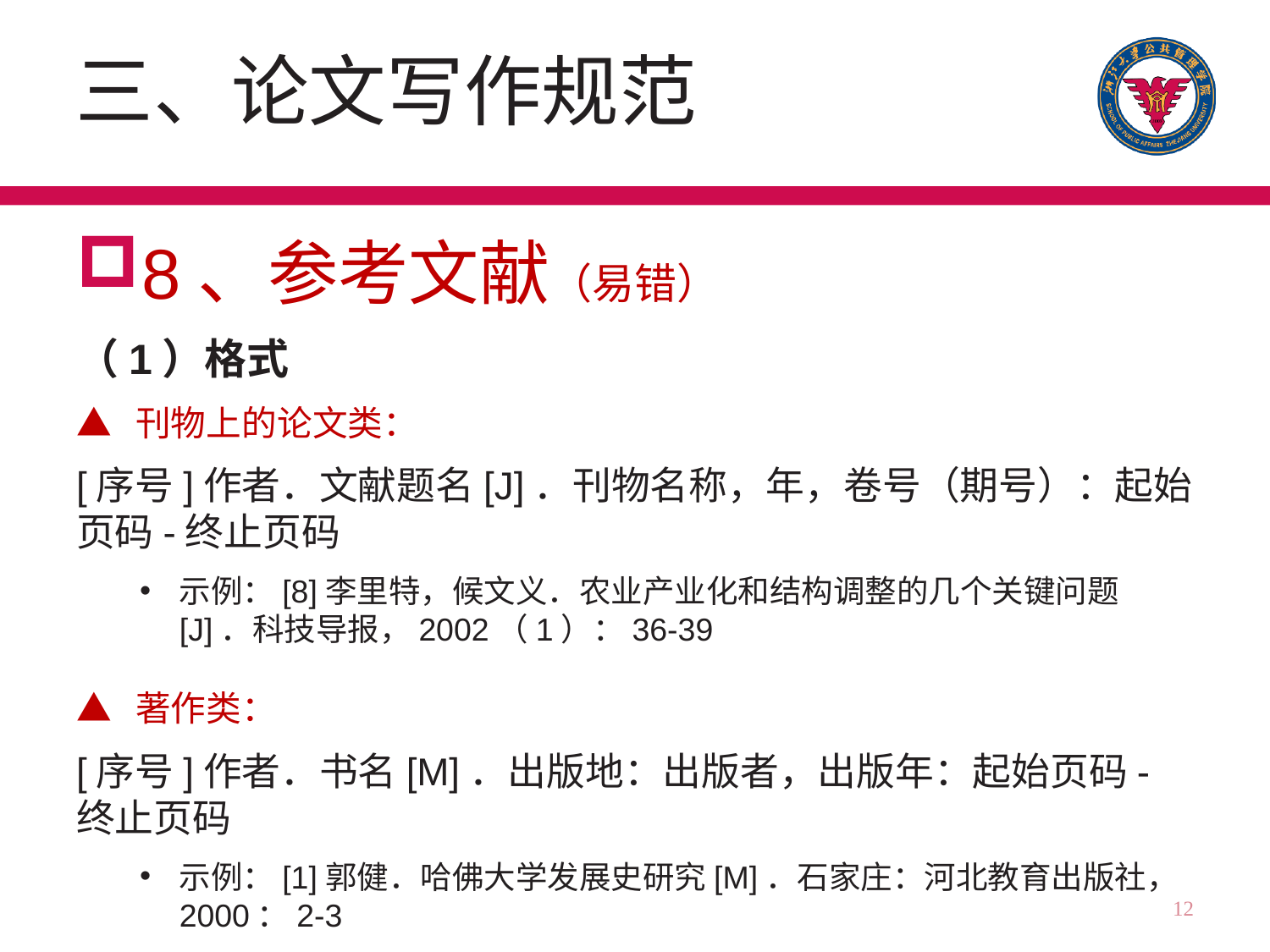

# 三、论文写作规范
8、参考文献（易错）
（1）格式
▲  刊物上的论文类：
[序号]作者．文献题名[J]．刊物名称，年，卷号（期号）：起始页码-终止页码
示例：[8]李里特，候文义．农业产业化和结构调整的几个关键问题[J]．科技导报，2002（1）：36-39
▲  著作类：
[序号]作者．书名[M]．出版地：出版者，出版年：起始页码-终止页码
示例：[1]郭健．哈佛大学发展史研究[M]．石家庄：河北教育出版社，2000：2-3

12